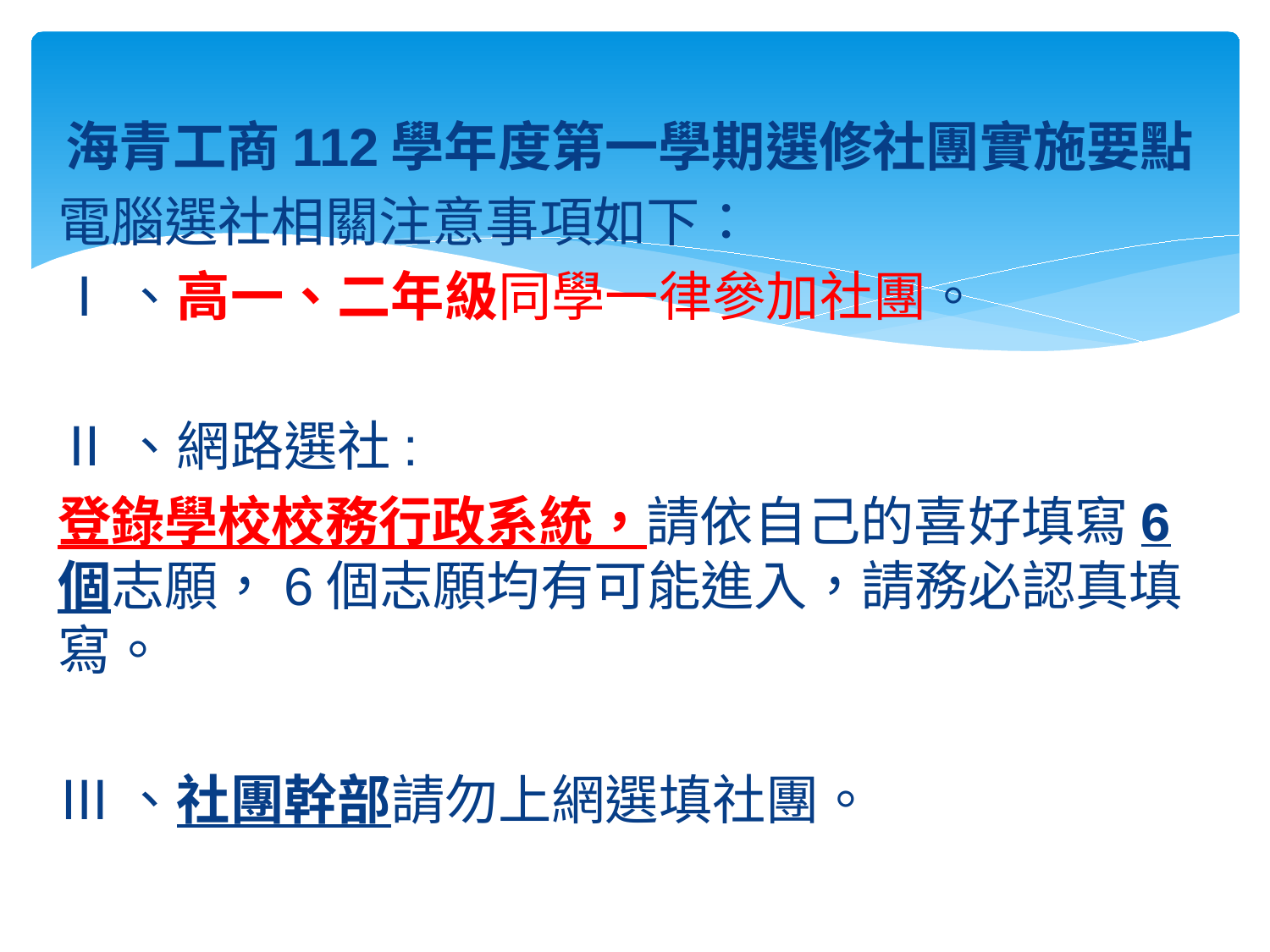

海青工商112學年度第一學期選修社團實施要點
電腦選社相關注意事項如下：
Ⅰ、高一、二年級同學一律參加社團。

Ⅱ、網路選社:
登錄學校校務行政系統，請依自己的喜好填寫6個志願，6個志願均有可能進入，請務必認真填寫。

Ⅲ、社團幹部請勿上網選填社團。